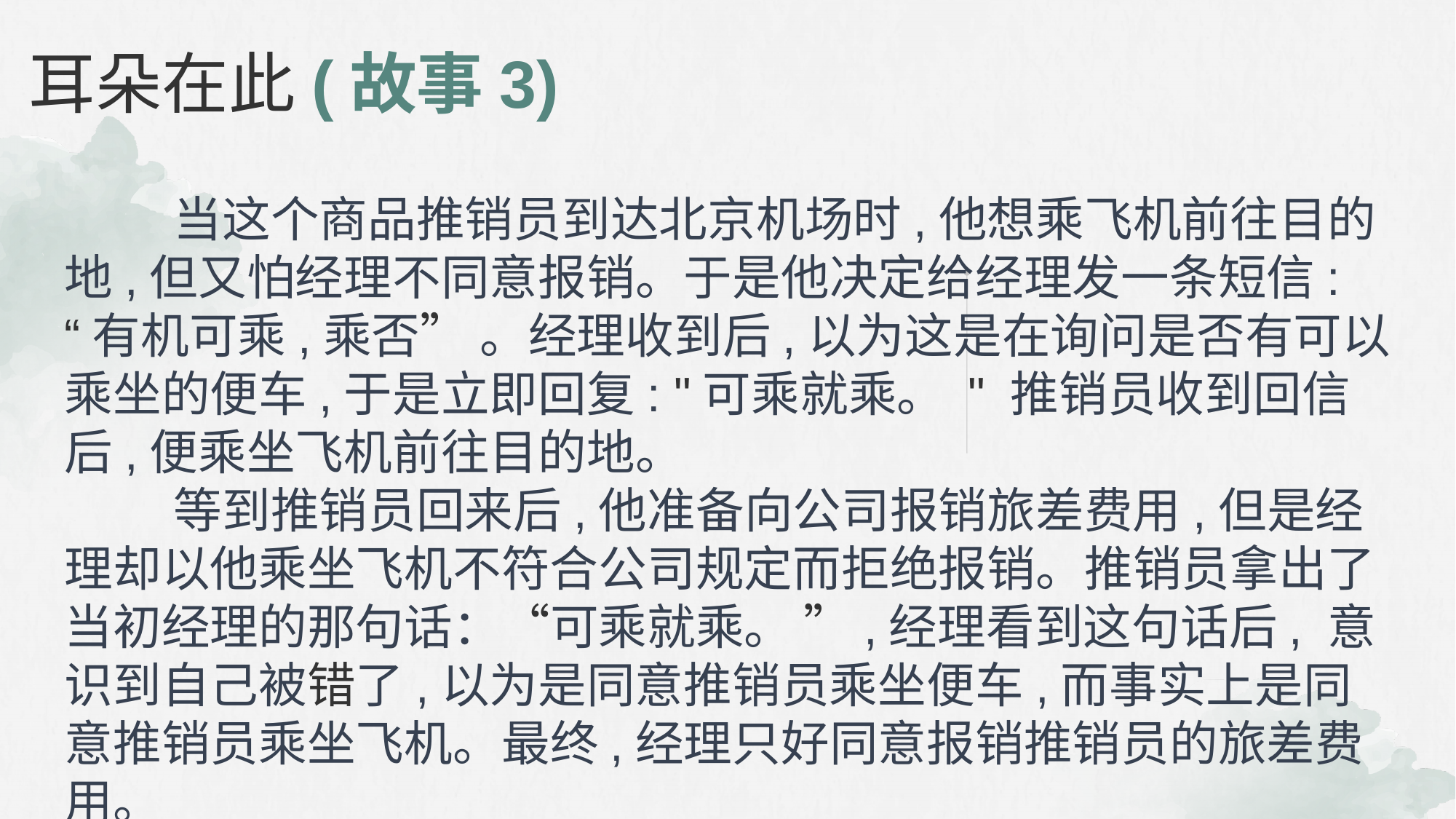

# 耳朵在此(故事3)
 	当这个商品推销员到达北京机场时,他想乘飞机前往目的地,但又怕经理不同意报销。于是他决定给经理发一条短信: “有机可乘,乘否” 。经理收到后,以为这是在询问是否有可以乘坐的便车,于是立即回复: "可乘就乘。 " 推销员收到回信后,便乘坐飞机前往目的地。
	等到推销员回来后,他准备向公司报销旅差费用,但是经理却以他乘坐飞机不符合公司规定而拒绝报销。推销员拿出了当初经理的那句话：“可乘就乘。 ”,经理看到这句话后, 意识到自己被错了,以为是同意推销员乘坐便车,而事实上是同意推销员乘坐飞机。最终,经理只好同意报销推销员的旅差费用。